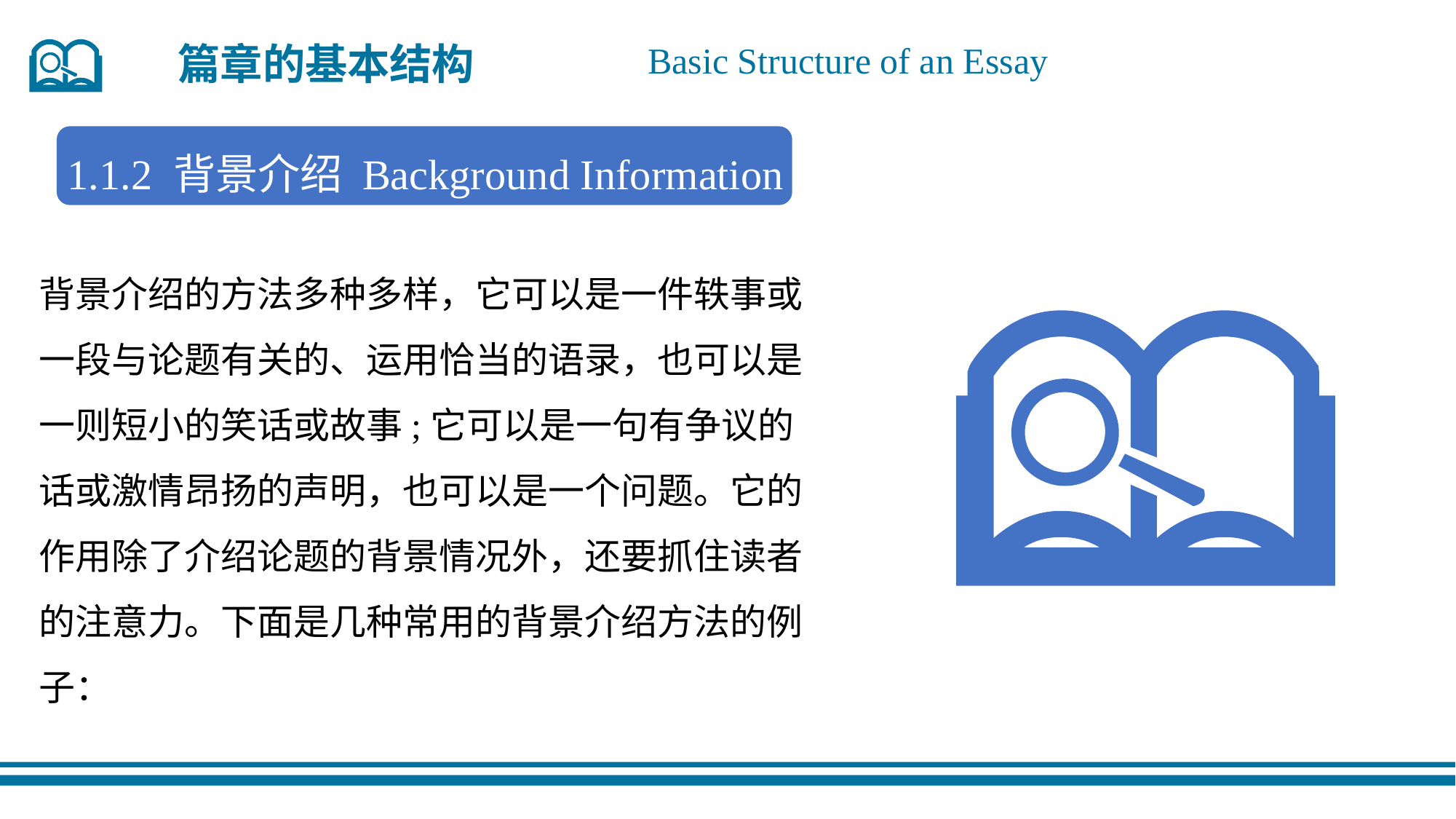

篇章的基本结构
Basic Structure of an Essay

1.1.2 背景介绍 Background Information
背景介绍的方法多种多样，它可以是一件轶事或一段与论题有关的、运用恰当的语录，也可以是一则短小的笑话或故事;它可以是一句有争议的话或激情昂扬的声明，也可以是一个问题。它的作用除了介绍论题的背景情况外，还要抓住读者的注意力。下面是几种常用的背景介绍方法的例子：